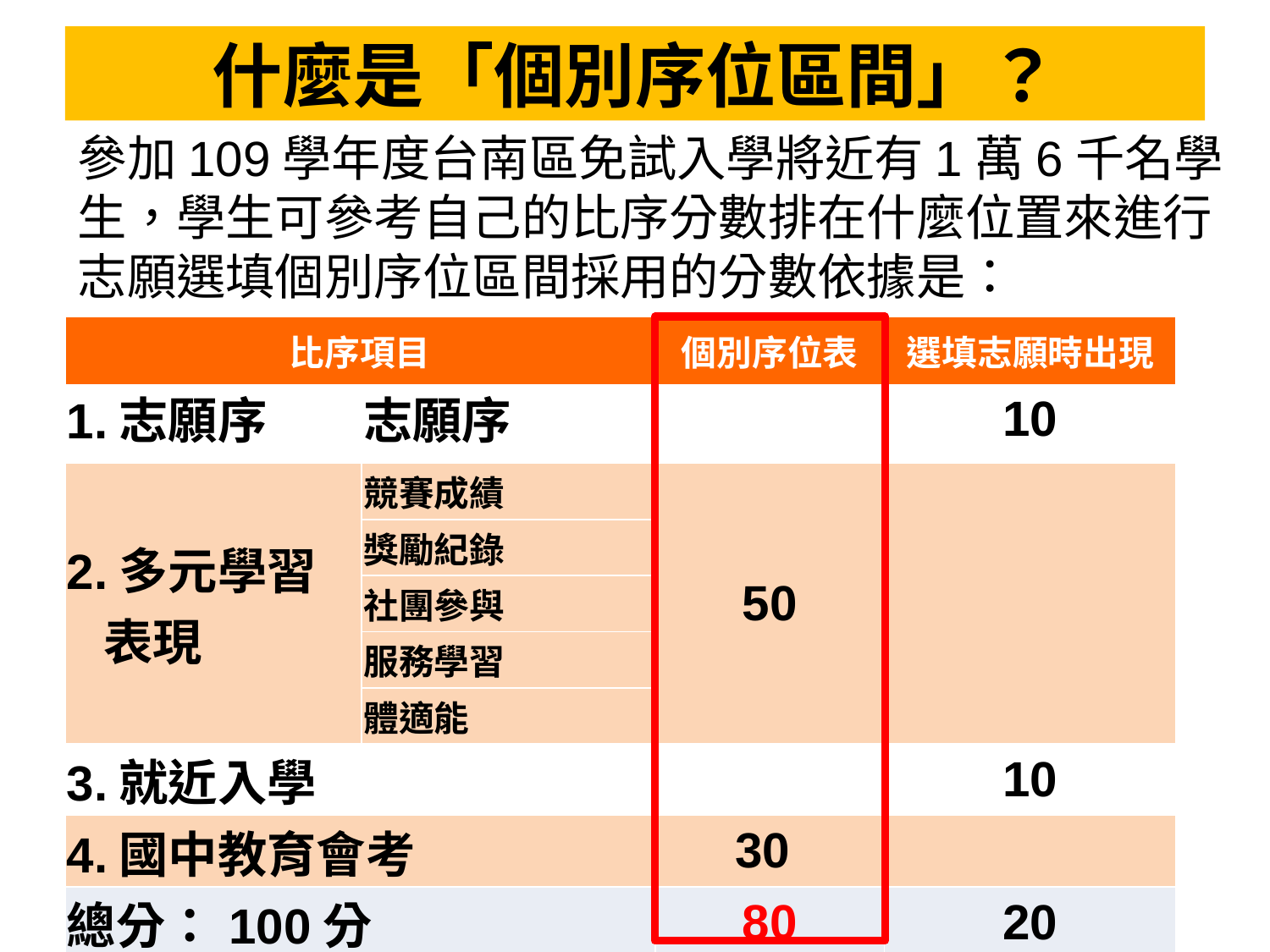

# 什麼是「個別序位區間」？
參加109學年度台南區免試入學將近有1萬6千名學生，學生可參考自己的比序分數排在什麼位置來進行志願選填個別序位區間採用的分數依據是：
| 比序項目 |  | 個別序位表 | 選填志願時出現 |
| --- | --- | --- | --- |
| 1.志願序 | 志願序 |  | 10 |
| 2.多元學習 表現 | 競賽成績 | 50 |  |
|  | 獎勵紀錄 |  |  |
|  | 社團參與 |  |  |
|  | 服務學習 |  |  |
|  | 體適能 |  |  |
| 3.就近入學 |  |  | 10 |
| 4.國中教育會考 |  | 30 |  |
| 總分：100分 |  | 80 | 20 |